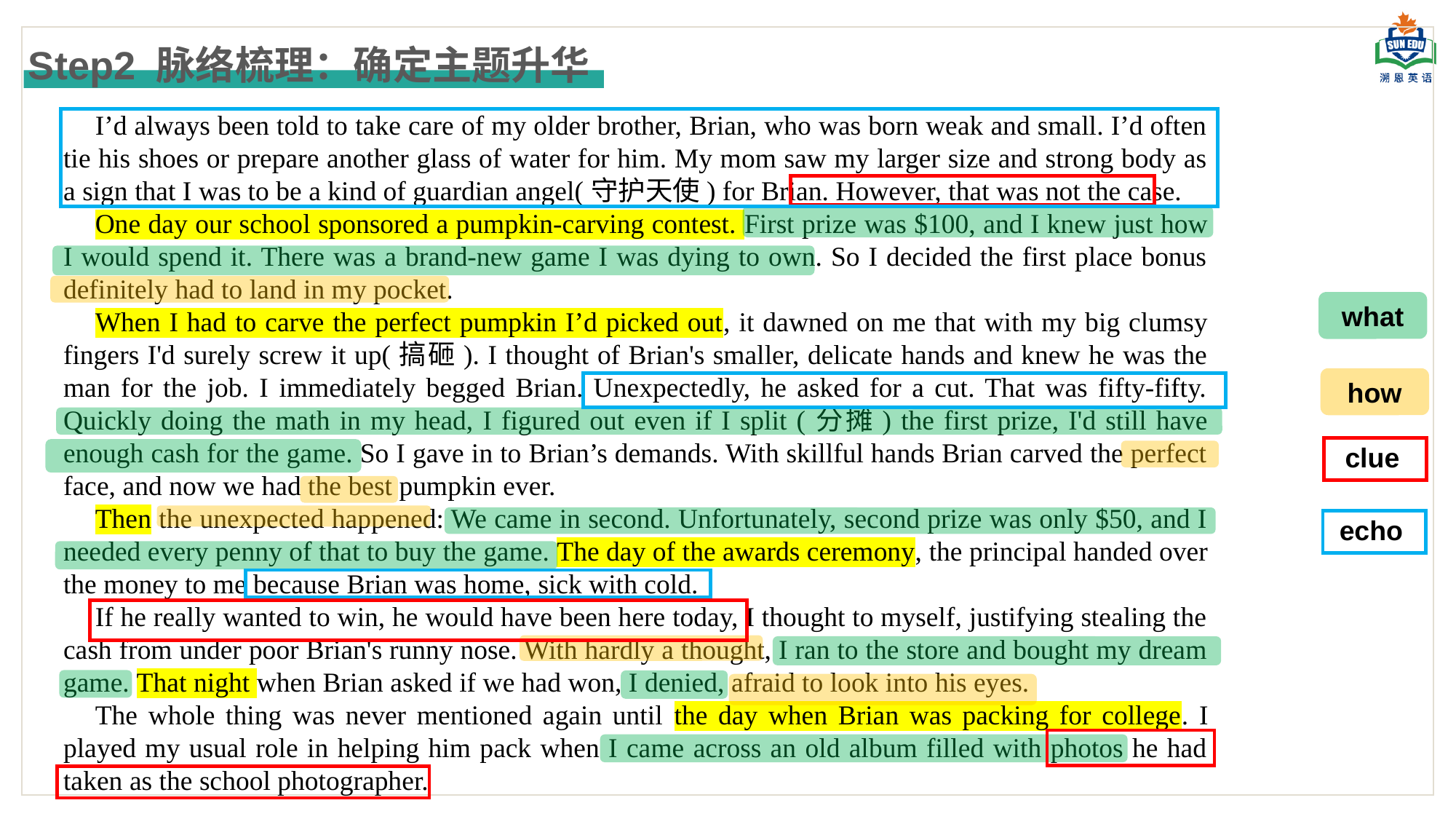

Step2 脉络梳理：确定主题升华

I’d always been told to take care of my older brother, Brian, who was born weak and small. I’d often tie his shoes or prepare another glass of water for him. My mom saw my larger size and strong body as a sign that I was to be a kind of guardian angel(守护天使) for Brian. However, that was not the case.
One day our school sponsored a pumpkin-carving contest. First prize was $100, and I knew just how I would spend it. There was a brand-new game I was dying to own. So I decided the first place bonus definitely had to land in my pocket.
When I had to carve the perfect pumpkin I’d picked out, it dawned on me that with my big clumsy fingers I'd surely screw it up(搞砸). I thought of Brian's smaller, delicate hands and knew he was the man for the job. I immediately begged Brian. Unexpectedly, he asked for a cut. That was fifty-fifty. Quickly doing the math in my head, I figured out even if I split (分摊) the first prize, I'd still have enough cash for the game. So I gave in to Brian’s demands. With skillful hands Brian carved the perfect face, and now we had the best pumpkin ever.
Then the unexpected happened: We came in second. Unfortunately, second prize was only $50, and I needed every penny of that to buy the game. The day of the awards ceremony, the principal handed over the money to me because Brian was home, sick with cold.
If he really wanted to win, he would have been here today, I thought to myself, justifying stealing the cash from under poor Brian's runny nose. With hardly a thought, I ran to the store and bought my dream game. That night when Brian asked if we had won, I denied, afraid to look into his eyes.
The whole thing was never mentioned again until the day when Brian was packing for college. I played my usual role in helping him pack when I came across an old album filled with photos he had taken as the school photographer.

what
how

clue

echo